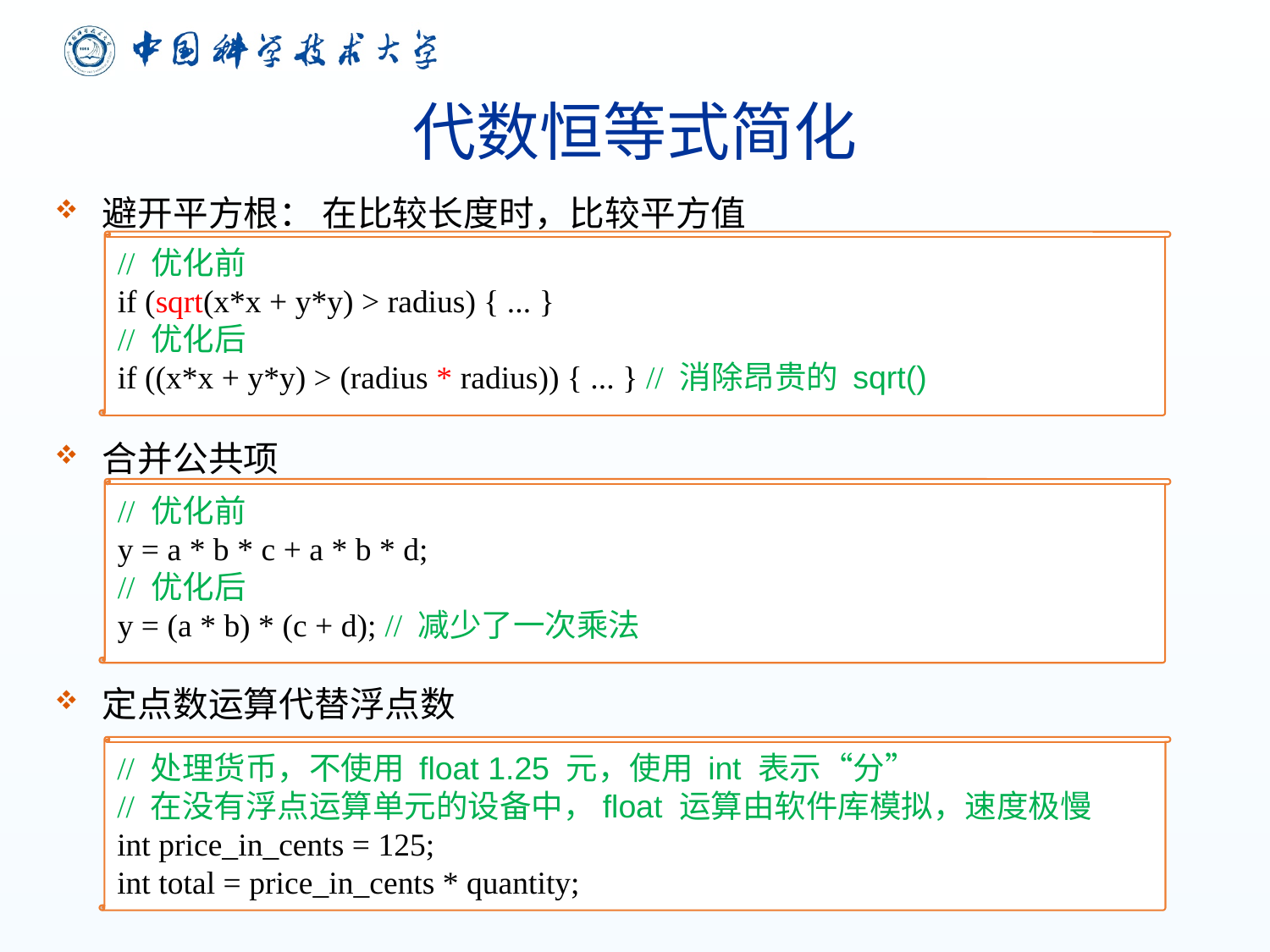

# 代数恒等式简化
避开平方根： 在比较长度时，比较平方值

合并公共项

定点数运算代替浮点数
// 优化前
if (sqrt(x*x + y*y) > radius) { ... }
// 优化后
if ((x*x + y*y) > (radius * radius)) { ... } // 消除昂贵的 sqrt()
// 优化前
y = a * b * c + a * b * d;
// 优化后
y = (a * b) * (c + d); // 减少了一次乘法
// 处理货币，不使用 float 1.25 元，使用 int 表示“分”
// 在没有浮点运算单元的设备中，float 运算由软件库模拟，速度极慢
int price_in_cents = 125;
int total = price_in_cents * quantity;